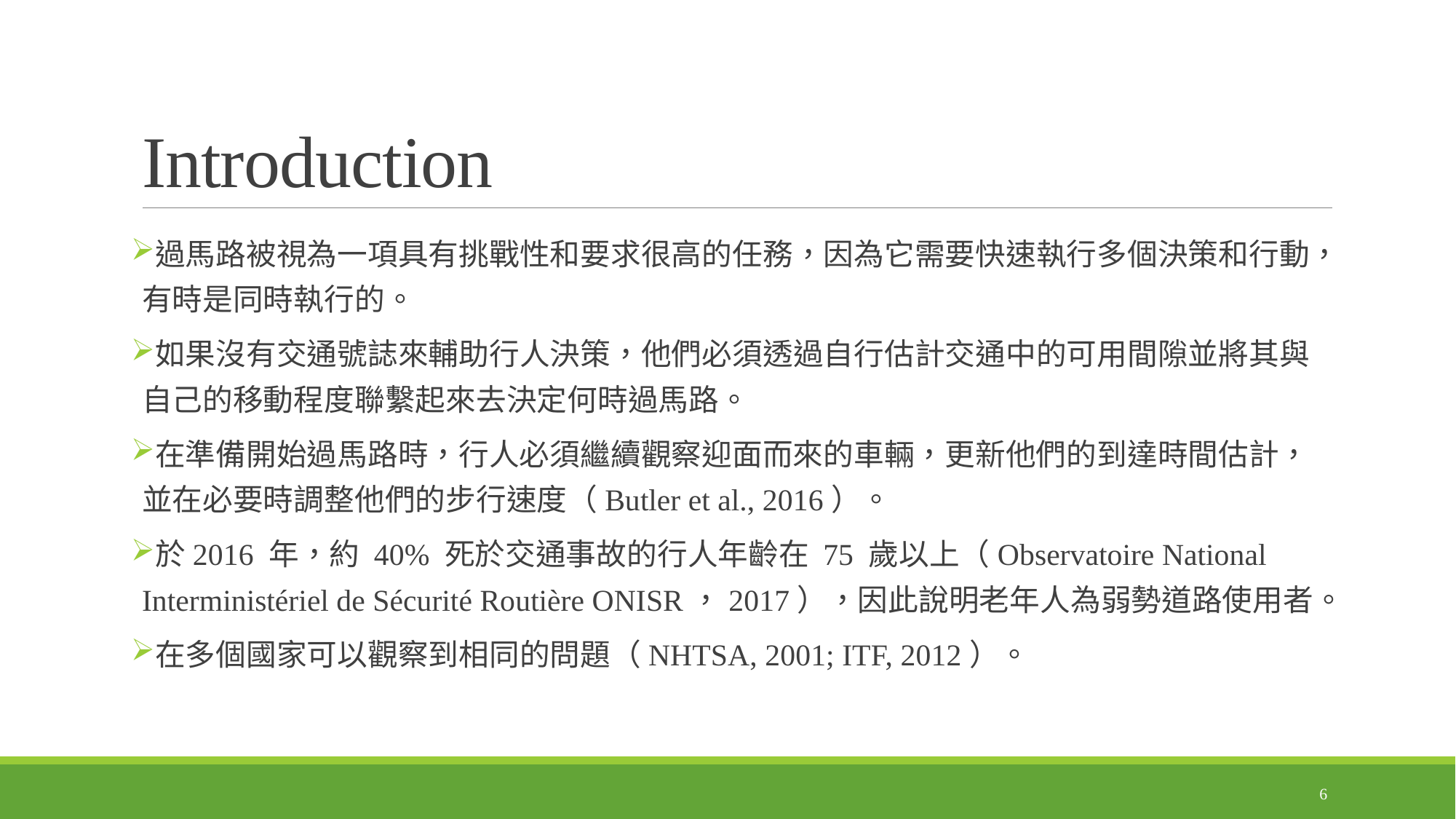

# Introduction
過馬路被視為一項具有挑戰性和要求很高的任務，因為它需要快速執行多個決策和行動，有時是同時執行的。
如果沒有交通號誌來輔助行人決策，他們必須透過自行估計交通中的可用間隙並將其與自己的移動程度聯繫起來去決定何時過馬路。
在準備開始過馬路時，行人​​必須繼續觀察迎面而來的車輛，更新他們的到達時間估計，並在必要時調整他們的步行速度（Butler et al., 2016）。
於2016 年，約 40% 死於交通事故的行人年齡在 75 歲以上（Observatoire National Interministériel de Sécurité Routière ONISR，2017），因此說明老年人為弱勢道路使用者。
在多個國家可以觀察到相同的問題（NHTSA, 2001; ITF, 2012）。
6